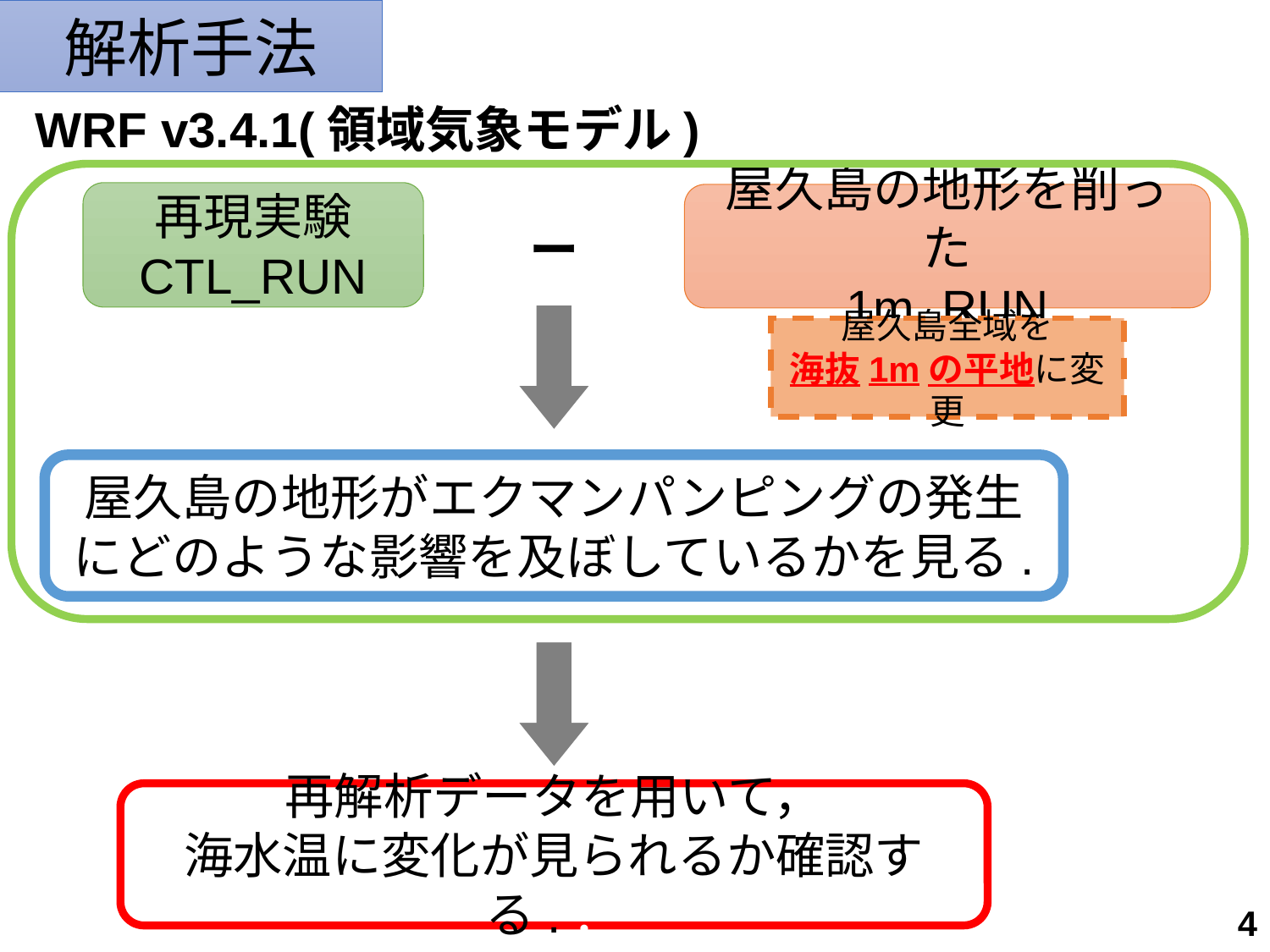

解析手法
WRF v3.4.1(領域気象モデル)

再現実験
CTL_RUN
屋久島の地形を削った
1m_RUN
ー

屋久島全域を
海抜1mの平地に変更
屋久島の地形がエクマンパンピングの発生にどのような影響を及ぼしているかを見る.

再解析データを用いて，
海水温に変化が見られるか確認する.．
4